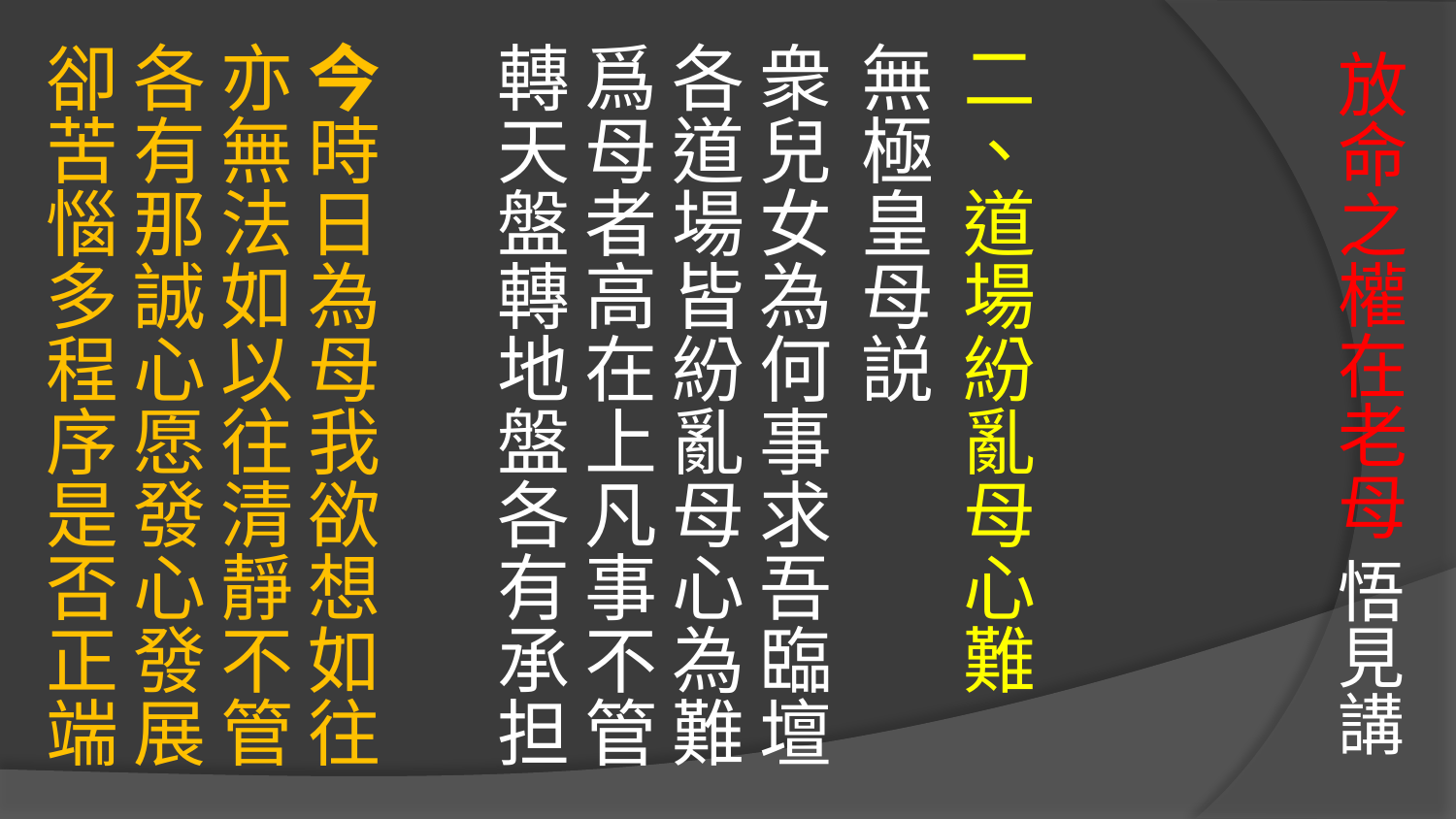

# 放命之權在老母 悟見講
二、道場紛亂母心難
無極皇母説
衆兒女為何事求吾臨壇 各道場皆紛亂母心為難
爲母者高在上凡事不管 轉天盤轉地盤各有承担
今時日為母我欲想如往 亦無法如以往清靜不管
各有那誠心愿發心發展 卻苦惱多程序是否正端